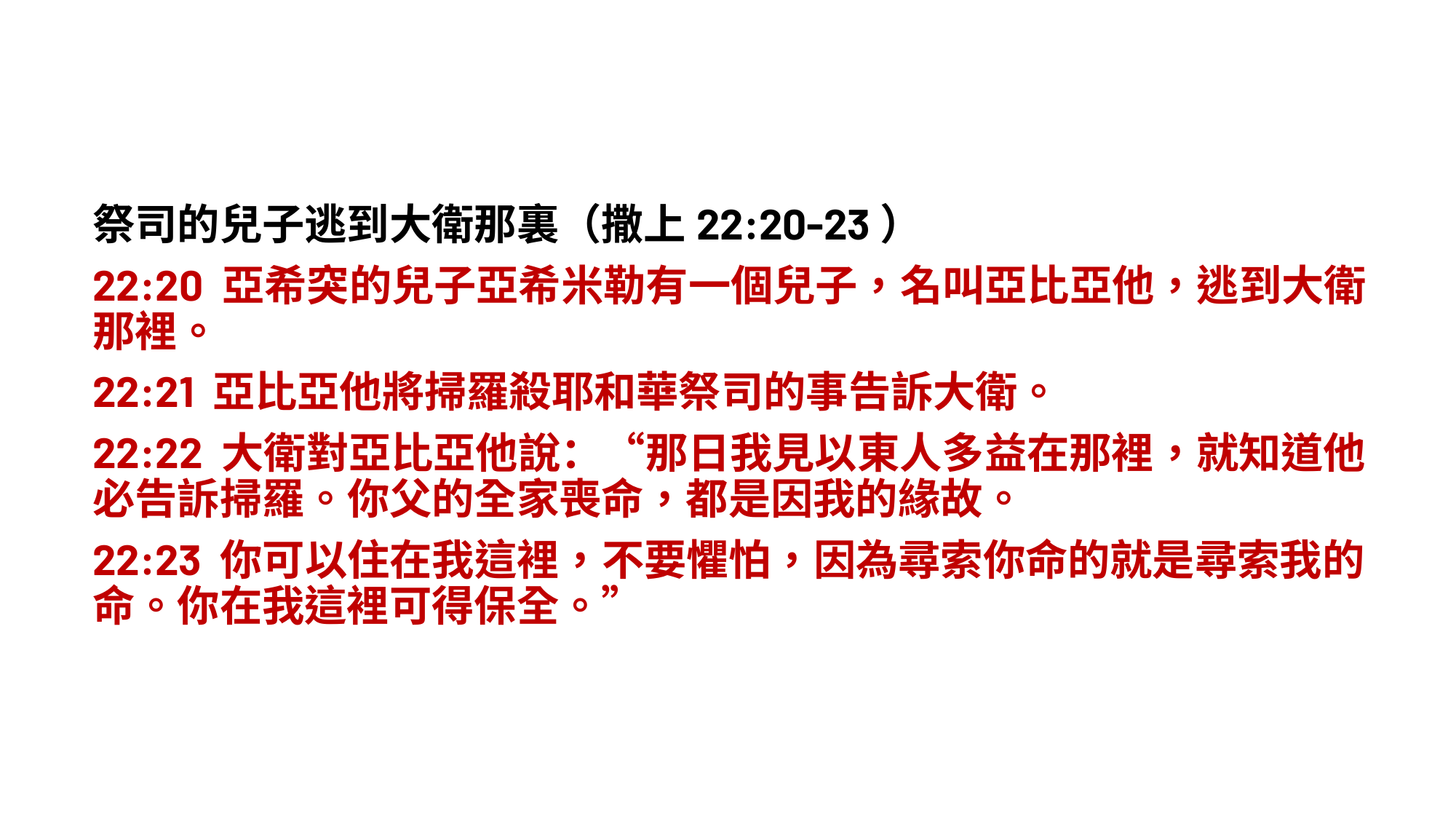

祭司的兒子逃到大衛那裏（撒上22:20-23）
22:20 亞希突的兒子亞希米勒有一個兒子，名叫亞比亞他，逃到大衛那裡。
22:21 亞比亞他將掃羅殺耶和華祭司的事告訴大衛。
22:22 大衛對亞比亞他說：“那日我見以東人多益在那裡，就知道他必告訴掃羅。你父的全家喪命，都是因我的緣故。
22:23 你可以住在我這裡，不要懼怕，因為尋索你命的就是尋索我的命。你在我這裡可得保全。”